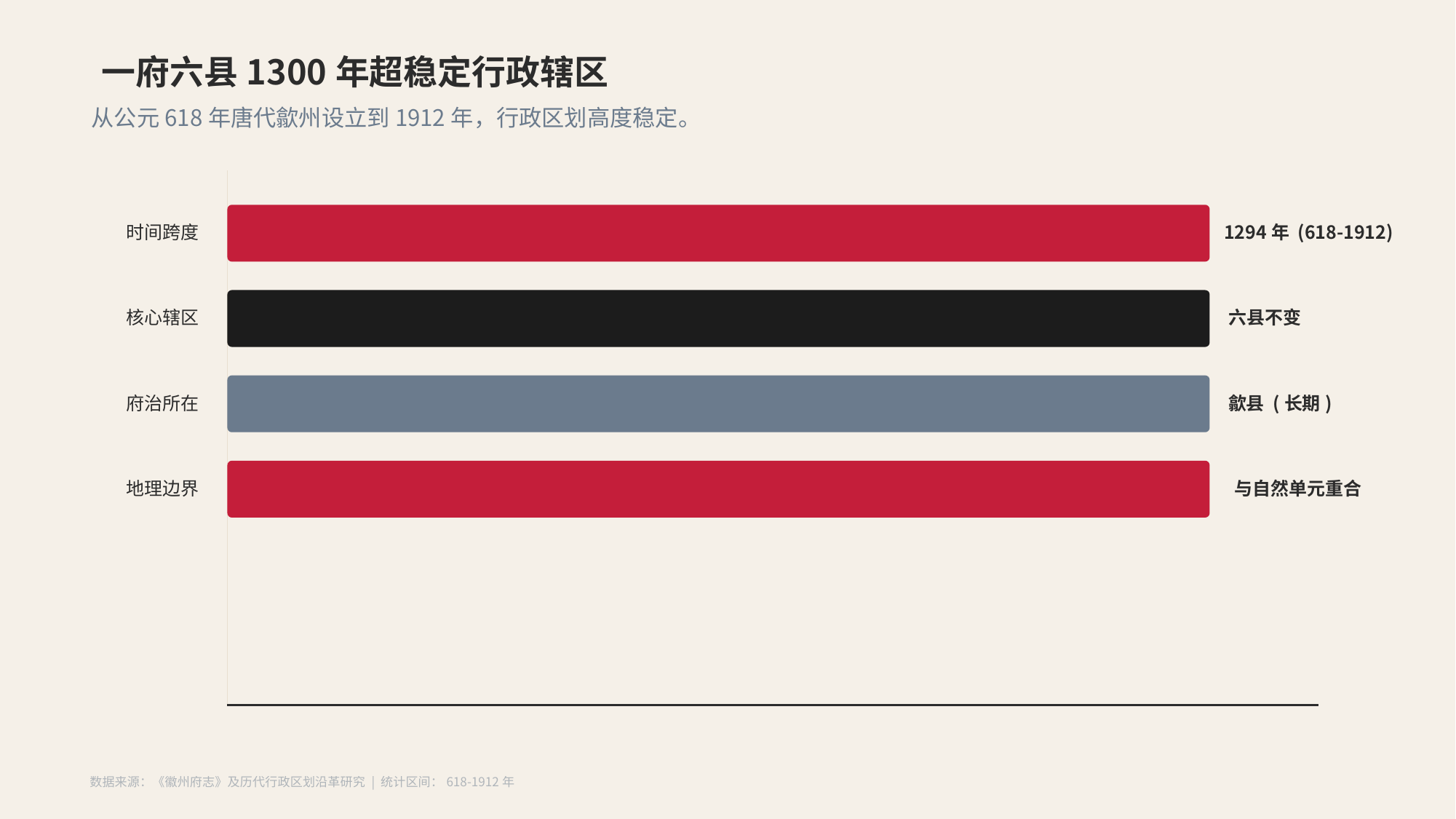

一府六县1300年超稳定行政辖区
从公元618年唐代歙州设立到1912年，行政区划高度稳定。

时间跨度
1294年 (618-1912)

核心辖区
六县不变

府治所在
歙县 (长期)

地理边界
与自然单元重合

数据来源：《徽州府志》及历代行政区划沿革研究 | 统计区间：618-1912年